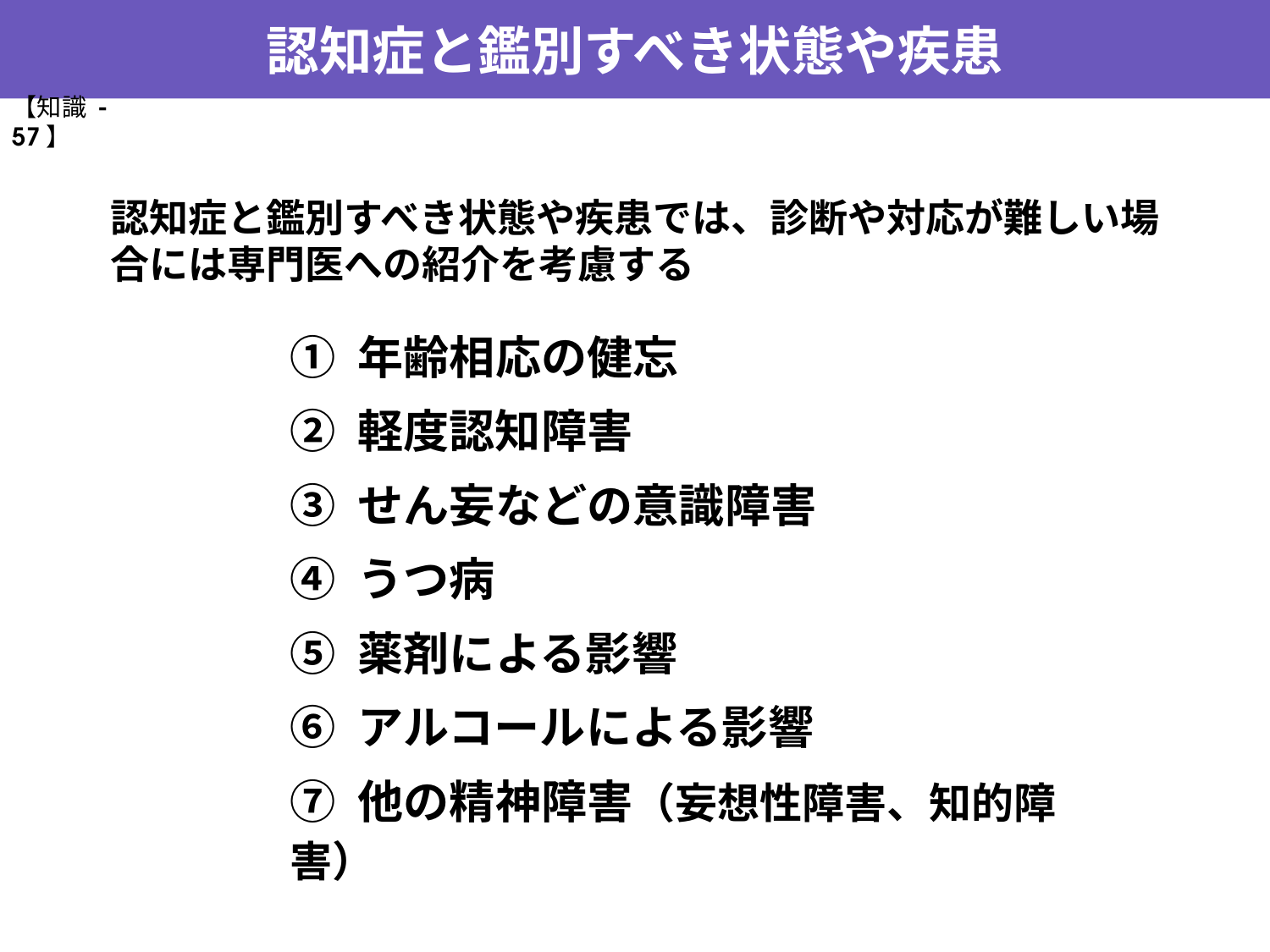

認知症と鑑別すべき状態や疾患
【知識 -57】
認知症と鑑別すべき状態や疾患では、診断や対応が難しい場合には専門医への紹介を考慮する
① 年齢相応の健忘
② 軽度認知障害
③ せん妄などの意識障害
④ うつ病
⑤ 薬剤による影響
⑥ アルコールによる影響
⑦ 他の精神障害（妄想性障害、知的障害）